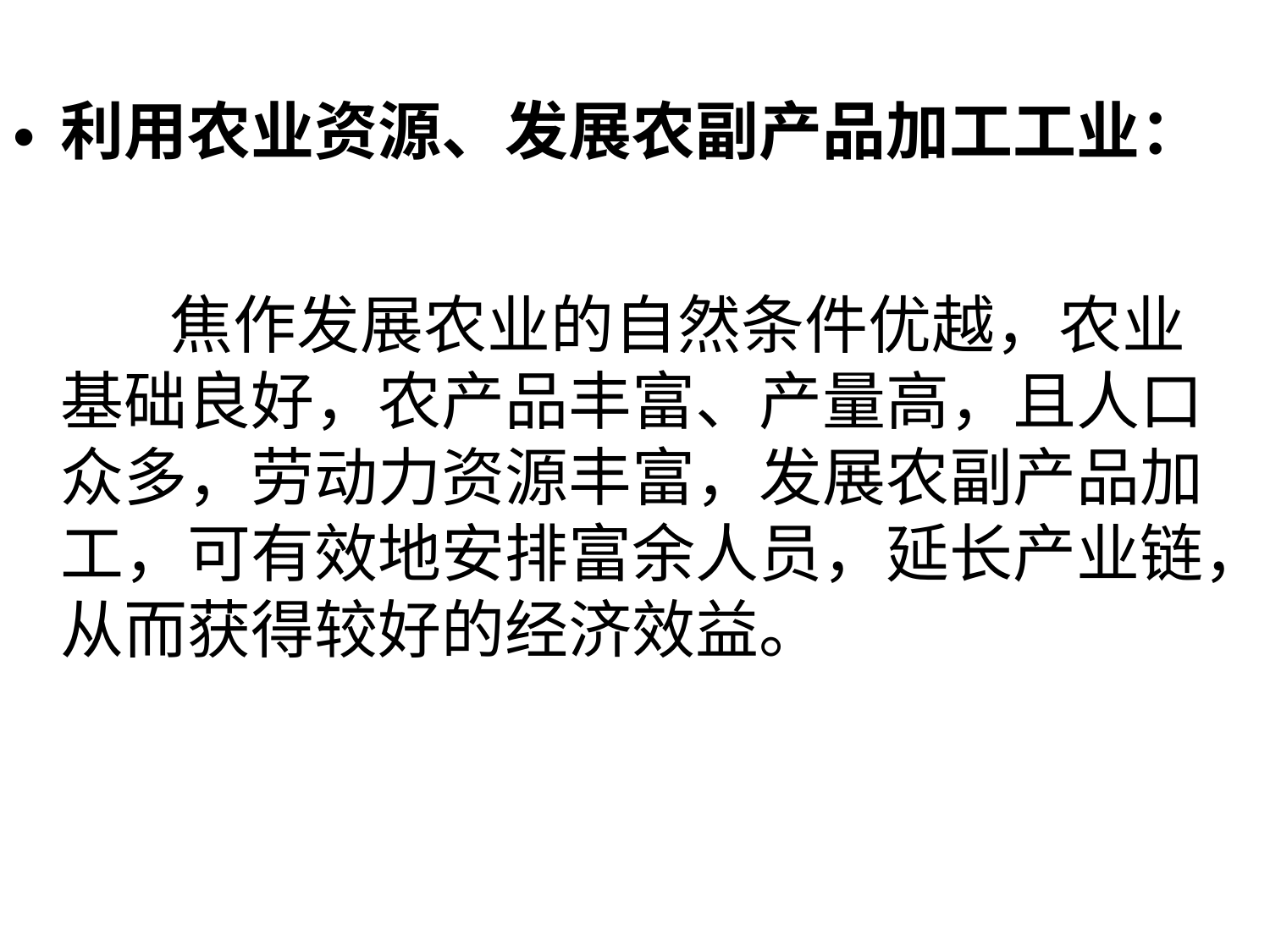

利用农业资源、发展农副产品加工工业：

          焦作发展农业的自然条件优越，农业基础良好，农产品丰富、产量高，且人口众多，劳动力资源丰富，发展农副产品加工，可有效地安排富余人员，延长产业链，从而获得较好的经济效益。